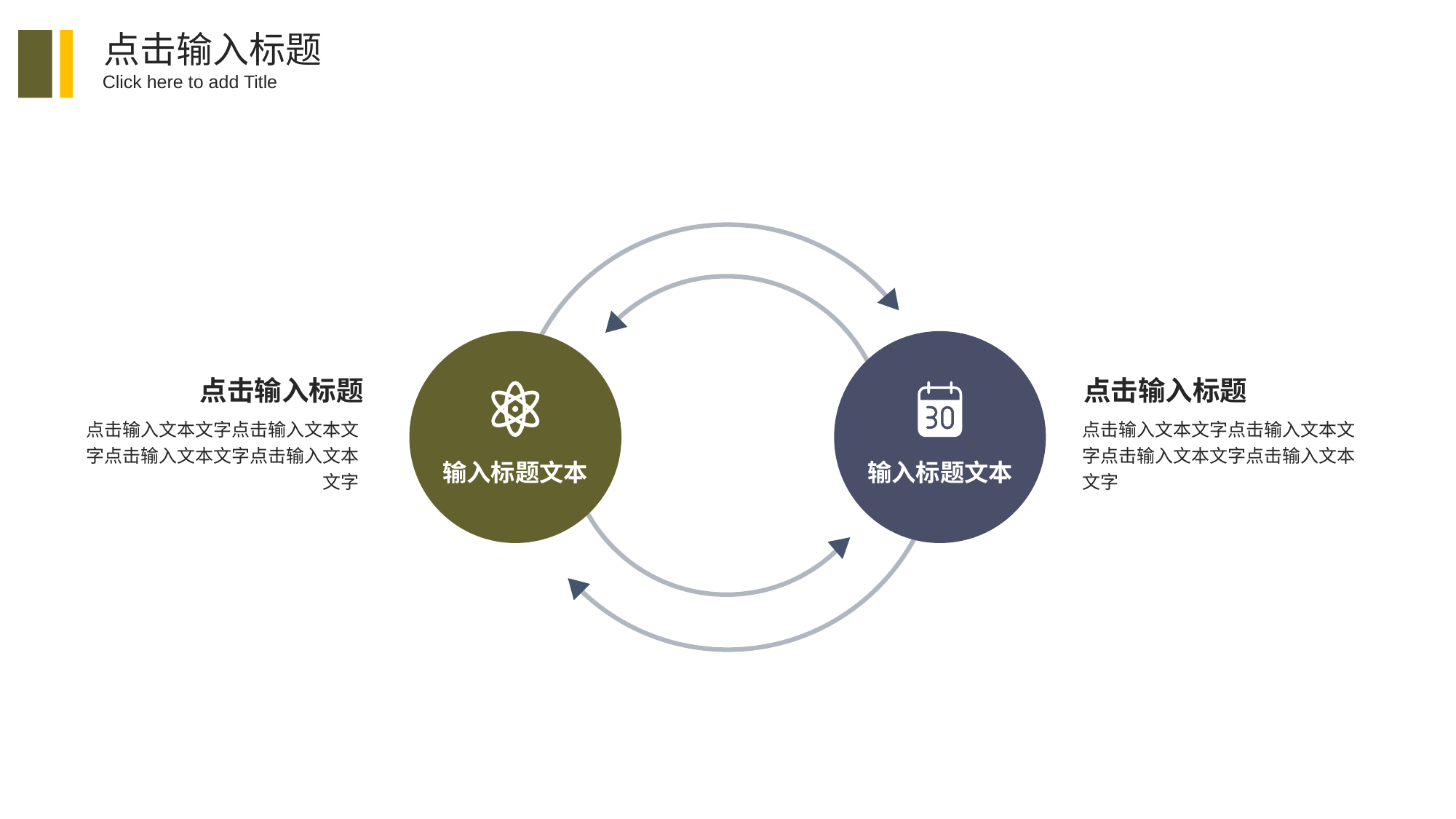

点击输入标题
Click here to add Title

输入标题文本

输入标题文本
点击输入标题
点击输入文本文字点击输入文本文字点击输入文本文字点击输入文本文字
点击输入标题
点击输入文本文字点击输入文本文字点击输入文本文字点击输入文本文字